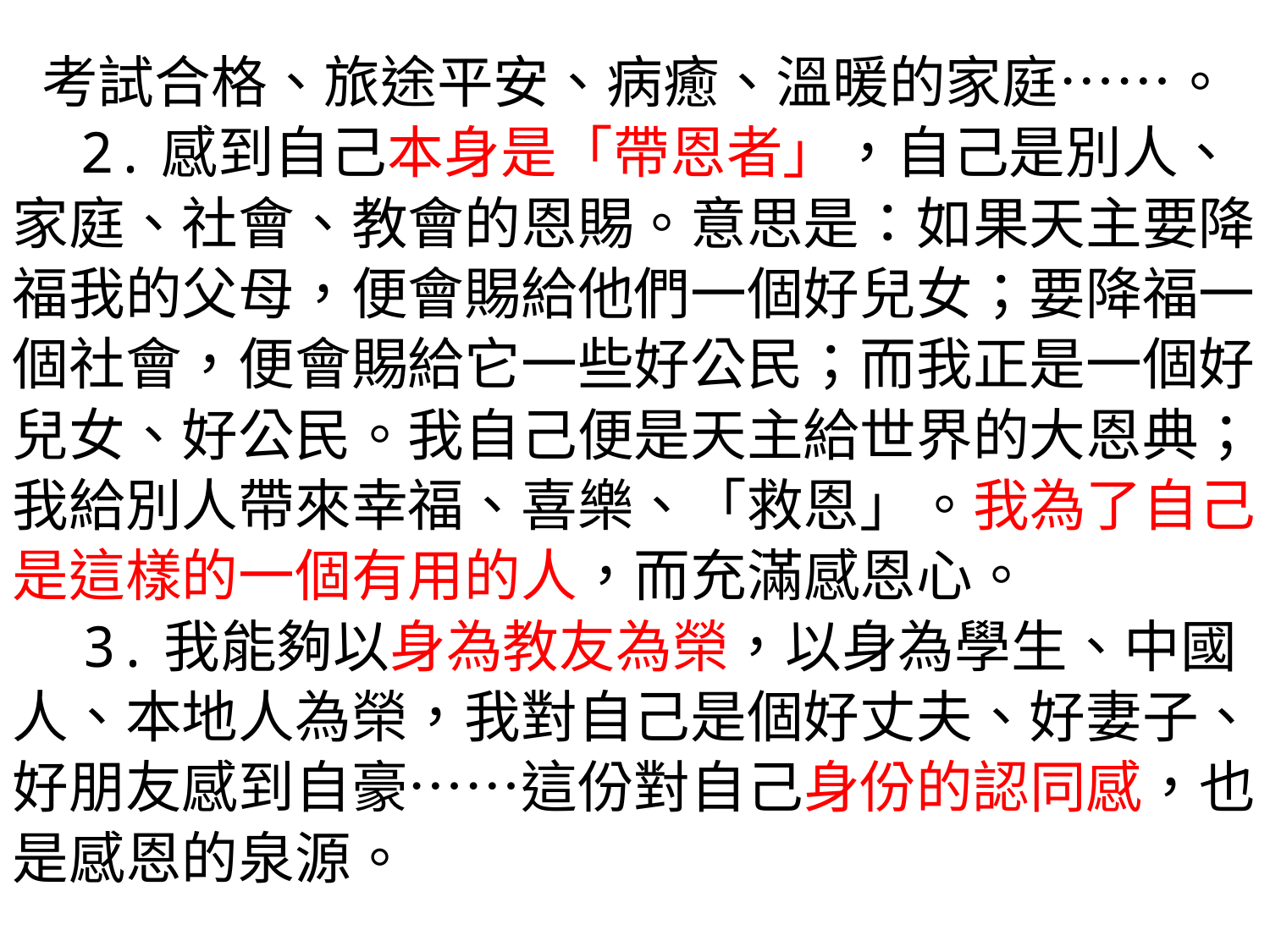

考試合格、旅途平安、病癒、溫暖的家庭……。
  2.感到自己本身是「帶恩者」，自己是別人、家庭、社會、教會的恩賜。意思是：如果天主要降福我的父母，便會賜給他們一個好兒女；要降福一個社會，便會賜給它一些好公民；而我正是一個好兒女、好公民。我自己便是天主給世界的大恩典；我給別人帶來幸福、喜樂、「救恩」。我為了自己是這樣的一個有用的人，而充滿感恩心。
　3.我能夠以身為教友為榮，以身為學生、中國人、本地人為榮，我對自己是個好丈夫、好妻子、好朋友感到自豪……這份對自己身份的認同感，也是感恩的泉源。